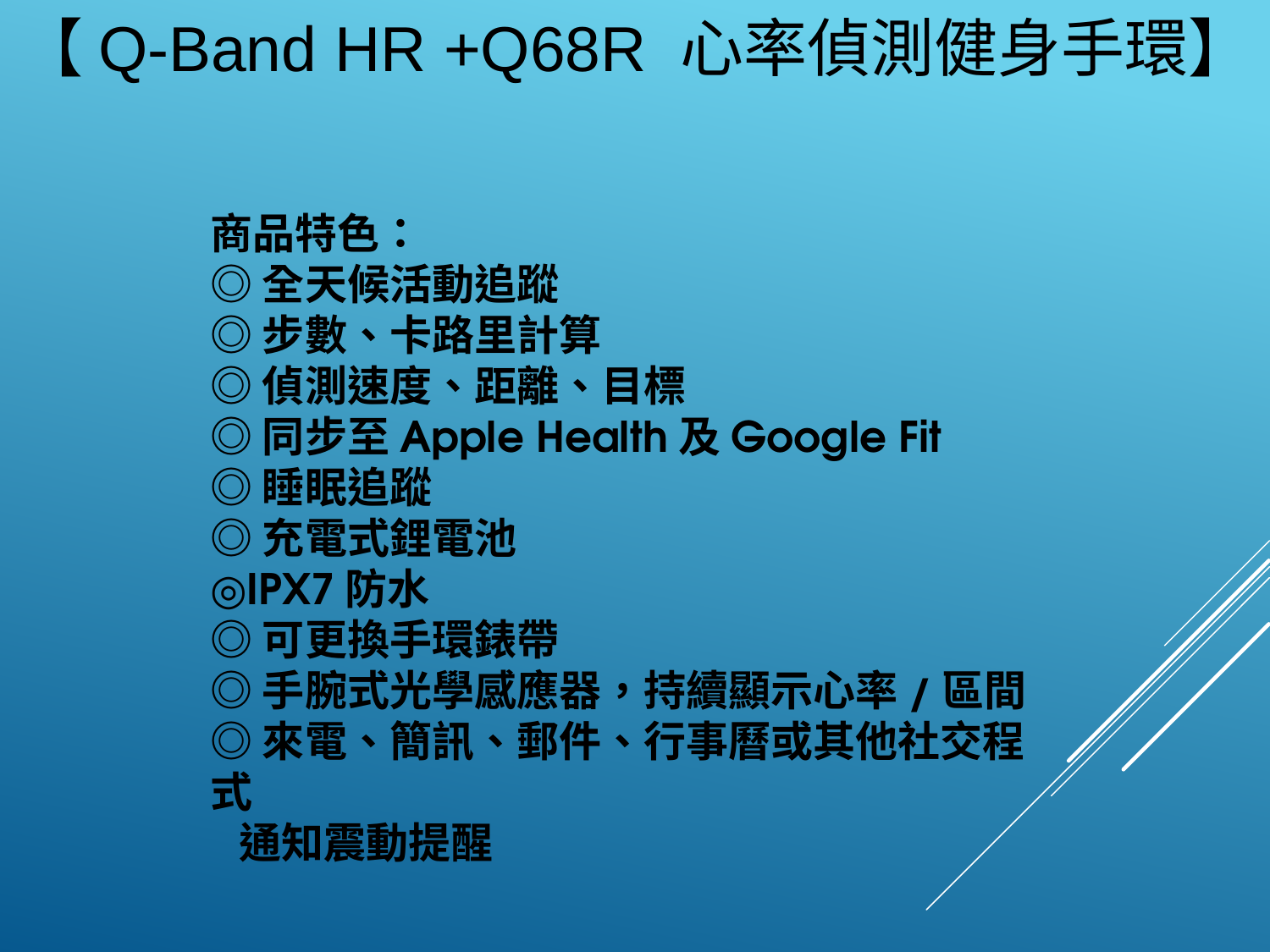

【Q-Band HR +Q68R 心率偵測健身手環】
商品特色：
◎全天候活動追蹤
◎步數、卡路里計算
◎偵測速度、距離、目標
◎同步至Apple Health及Google Fit
◎睡眠追蹤
◎充電式鋰電池
◎IPX7防水
◎可更換手環錶帶
◎手腕式光學感應器，持續顯示心率/區間
◎來電、簡訊、郵件、行事曆或其他社交程式
  通知震動提醒